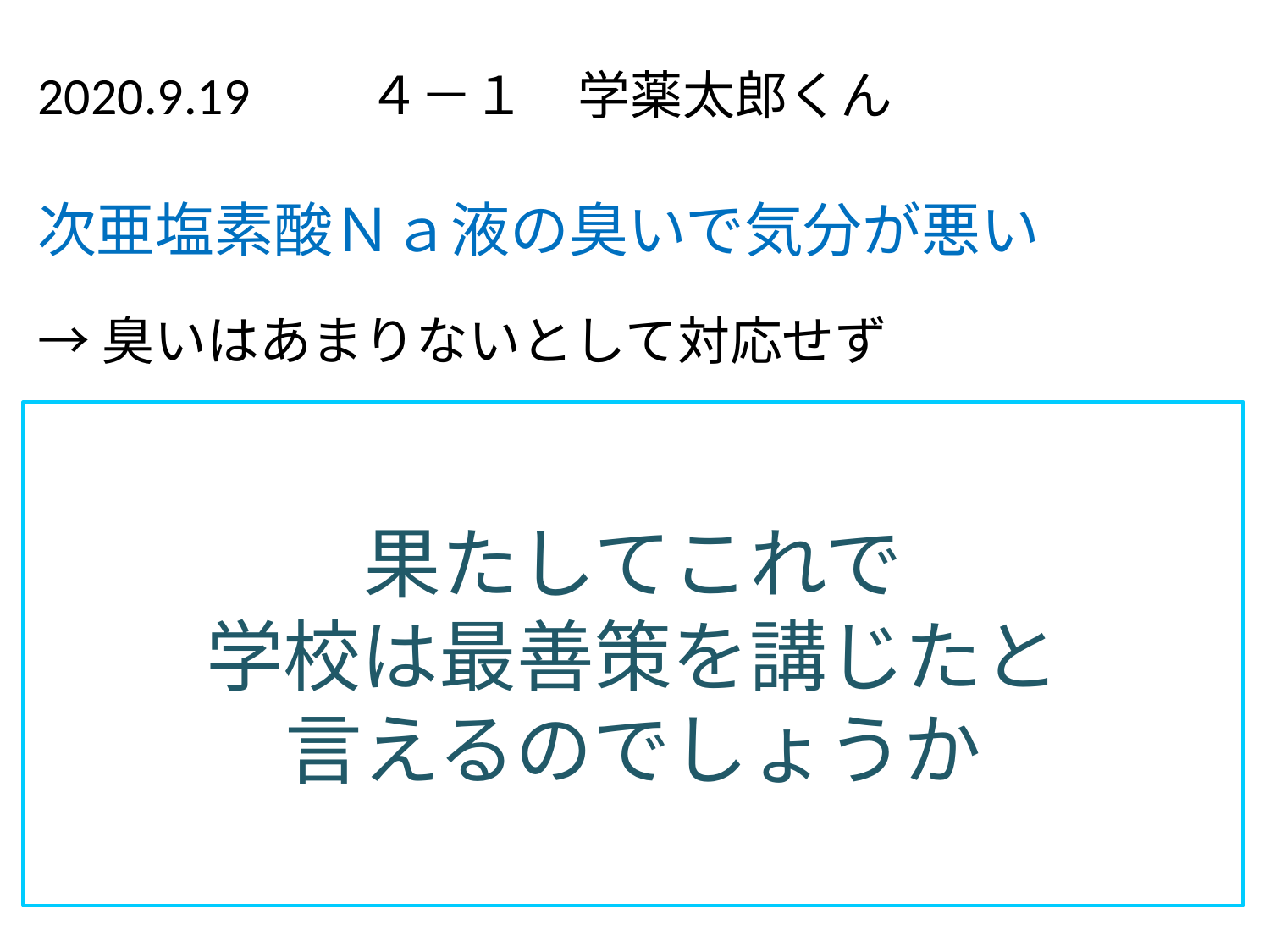

2020.9.19　　４－１　学薬太郎くん

次亜塩素酸Ｎａ液の臭いで気分が悪い

→臭いはあまりないとして対応せず

→9/19  16:30 学校薬剤師に確認
　通常の希釈倍率であれば臭気はほぼないが
　消毒用エタノールでの清拭に変更
　担任から保護者に書面で対処の内容をお伝え

　「善管注意義務」を想定しておく
果たしてこれで
学校は最善策を講じたと
言えるのでしょうか
専門家に確認
改善策を講じた
記録してお伝え